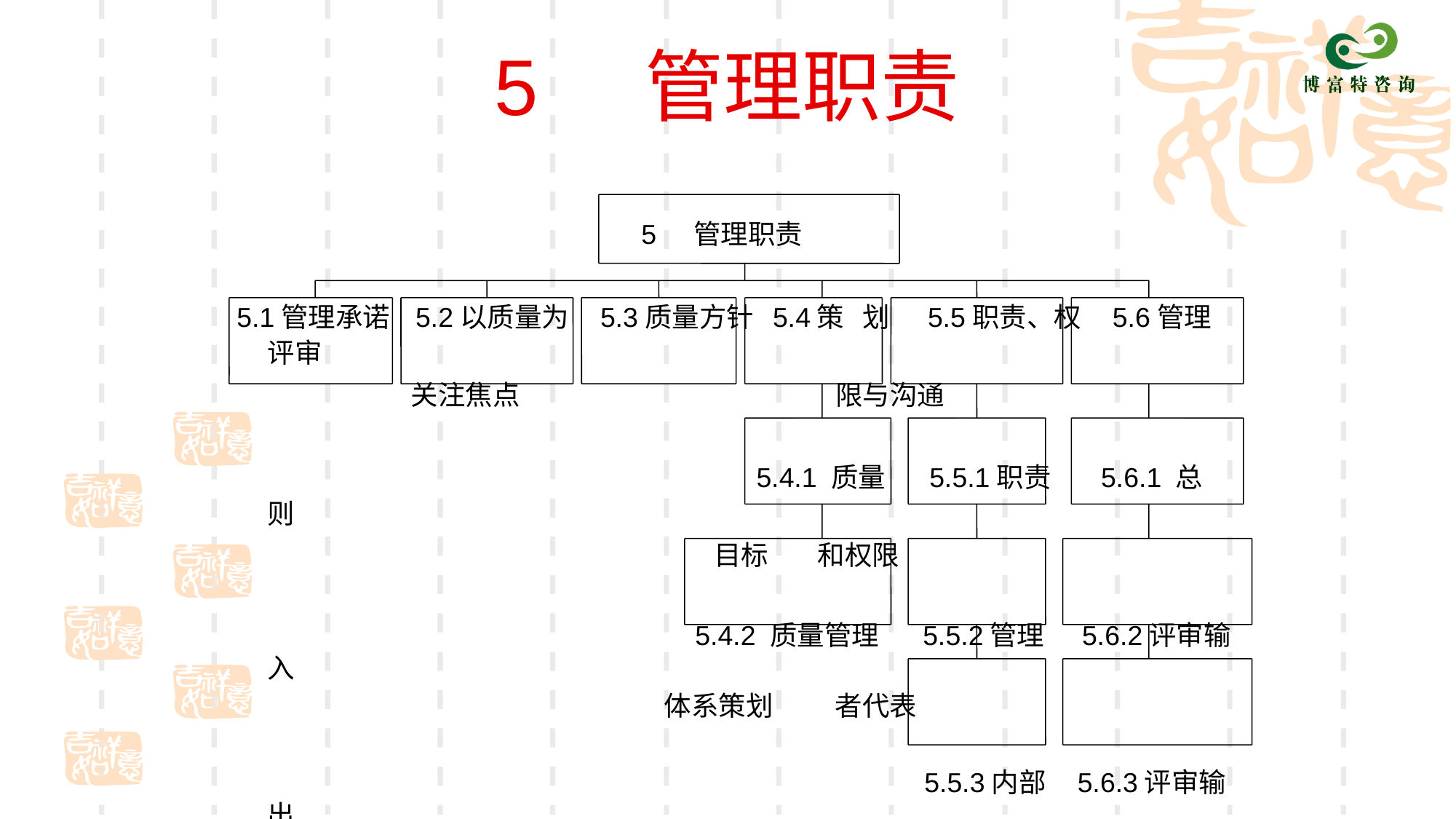

# 5    管理职责

5    管理职责

    5.1管理承诺   5.2以质量为    5.3质量方针  5.4策   划     5.5职责、权    5.6管理评审
                                关注焦点                                                   限与沟通

                                                                        5.4.1 质量      5.5.1职责       5.6.1 总   则
                                                                                 目标        和权限

                                                                5.4.2 质量管理      5.5.2管理     5.6.2评审输入
                                                                         体系策划          者代表

                                                                                              5.5.3内部    5.6.3评审输出
                                                                                                       沟通